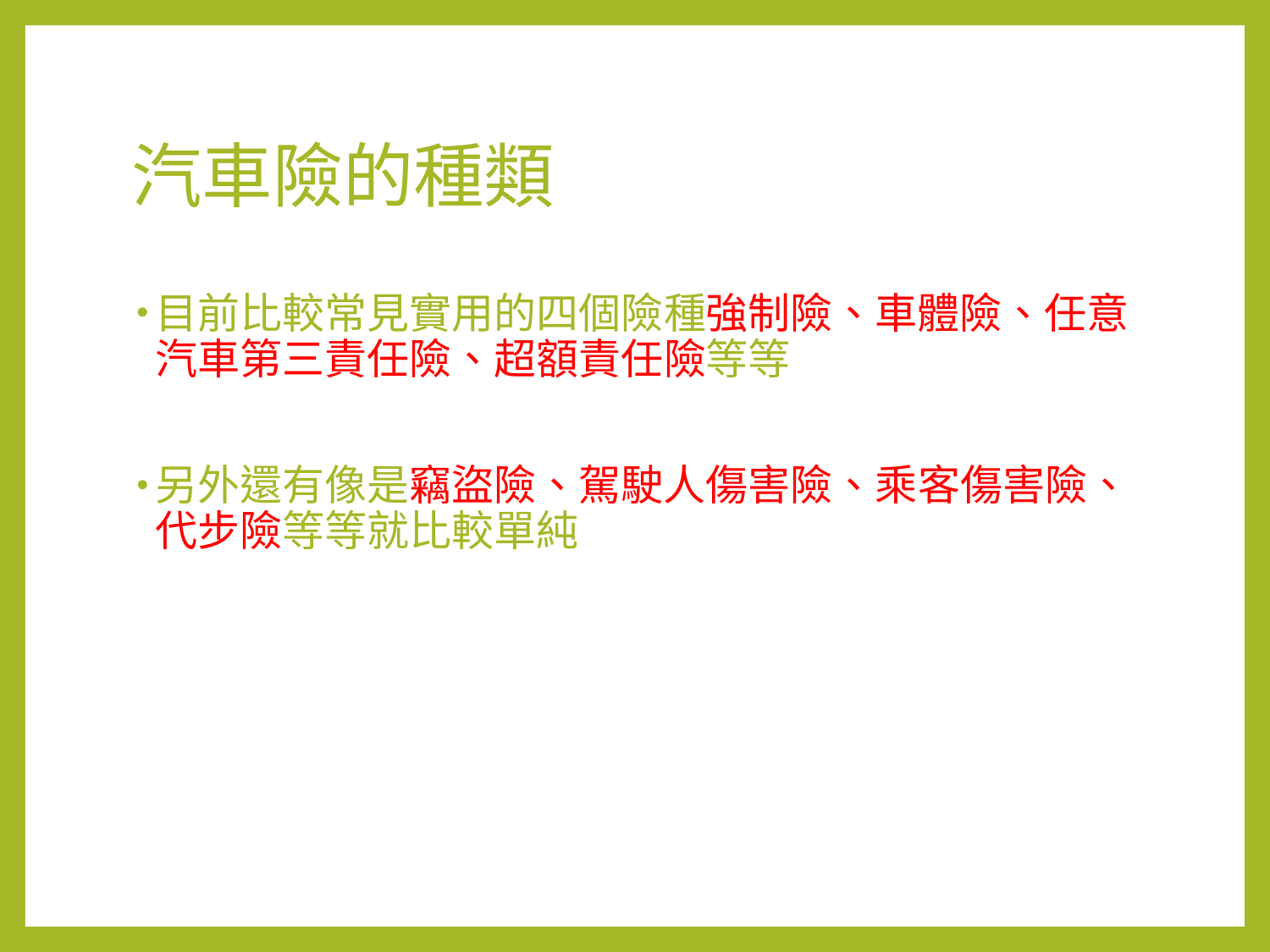

# 汽車險的種類
目前比較常見實用的四個險種強制險、車體險、任意汽車第三責任險、超額責任險等等

另外還有像是竊盜險、駕駛人傷害險、乘客傷害險、代步險等等就比較單純